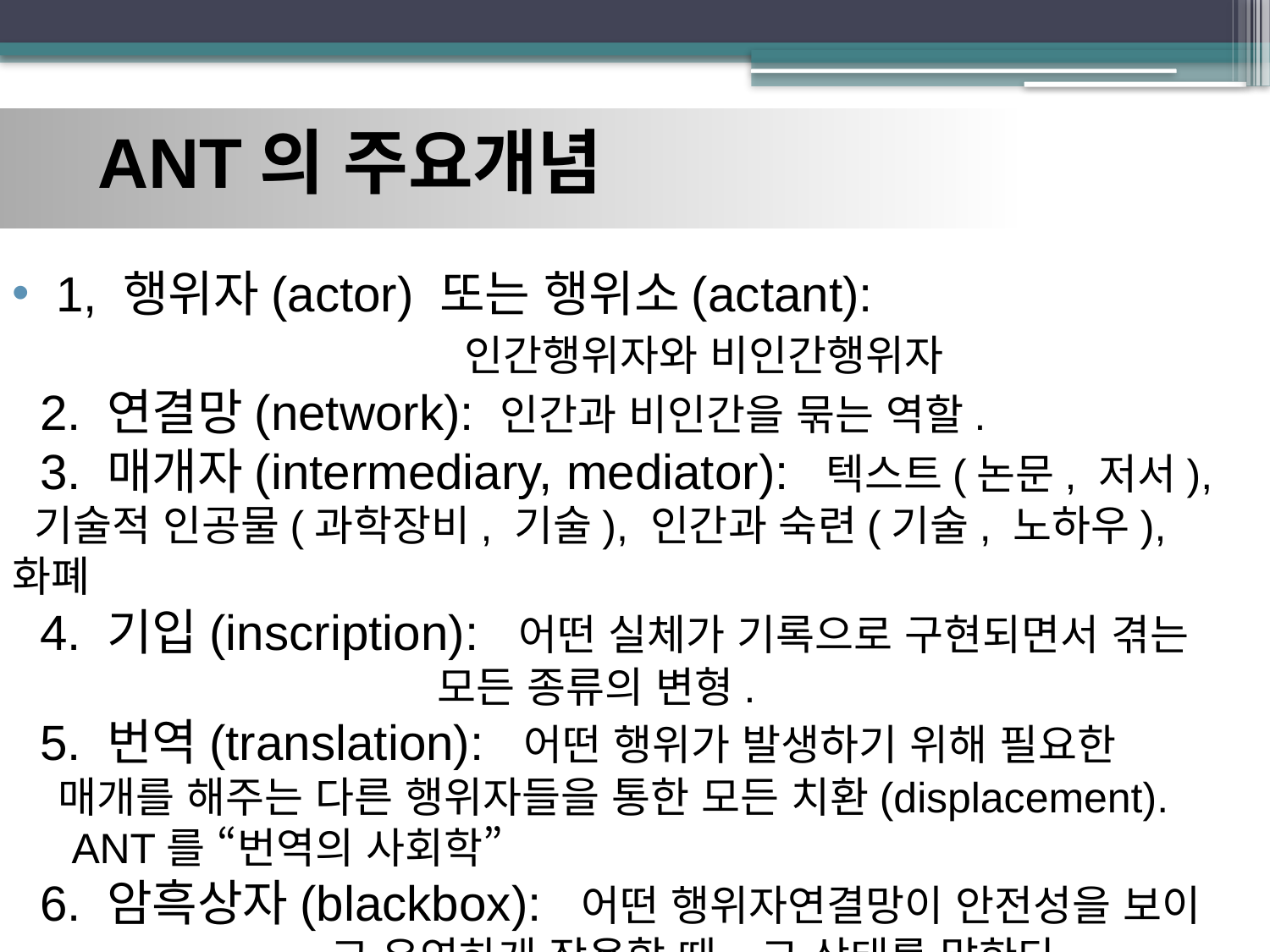

# ANT의 주요개념

 1, 행위자(actor) 또는 행위소(actant):
                                인간행위자와 비인간행위자
  2. 연결망(network): 인간과 비인간을 묶는 역할.
  3. 매개자(intermediary, mediator):  텍스트(논문, 저서),
 기술적 인공물(과학장비, 기술), 인간과 숙련(기술, 노하우), 화폐
  4. 기입(inscription):  어떤 실체가 기록으로 구현되면서 겪는
                                   모든 종류의 변형.
  5. 번역(translation):  어떤 행위가 발생하기 위해 필요한
   매개를 해주는 다른 행위자들을 통한 모든 치환(displacement).
     ANT를 “번역의 사회학”
  6. 암흑상자(blackbox):  어떤 행위자연결망이 안전성을 보이
                          고 유연하게 작용할 때, 그 상태를 말한다.